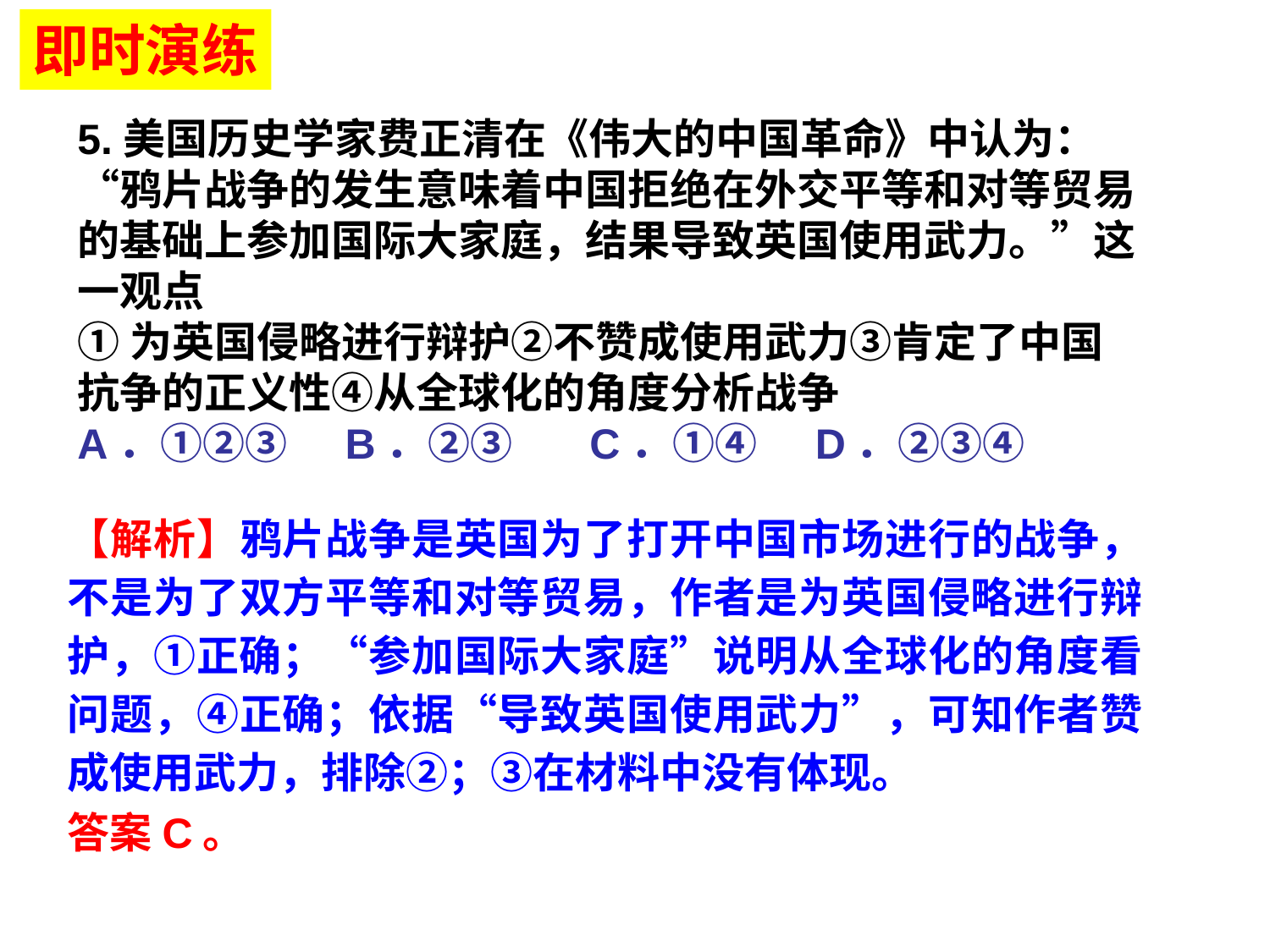

即时演练
5.美国历史学家费正清在《伟大的中国革命》中认为：“鸦片战争的发生意味着中国拒绝在外交平等和对等贸易的基础上参加国际大家庭，结果导致英国使用武力。”这一观点
①为英国侵略进行辩护②不赞成使用武力③肯定了中国抗争的正义性④从全球化的角度分析战争
A．①②③     B．②③       C．①④     D．②③④

【解析】鸦片战争是英国为了打开中国市场进行的战争，不是为了双方平等和对等贸易，作者是为英国侵略进行辩护，①正确；“参加国际大家庭”说明从全球化的角度看问题，④正确；依据“导致英国使用武力”，可知作者赞成使用武力，排除②；③在材料中没有体现。
答案C。